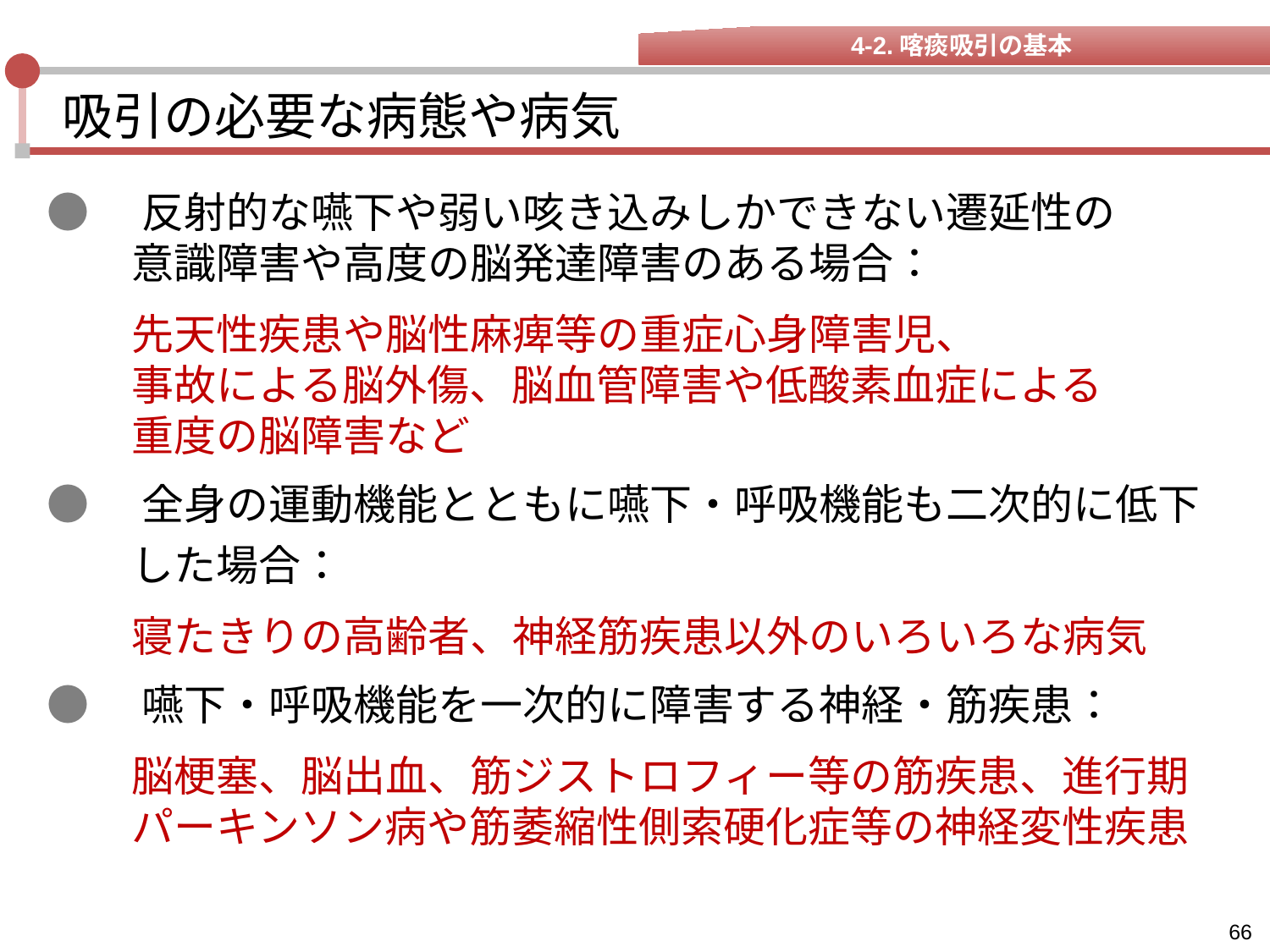

4-2.喀痰吸引の基本
# 吸引の必要な病態や病気
●　反射的な嚥下や弱い咳き込みしかできない遷延性の
　　意識障害や高度の脳発達障害のある場合：

　　先天性疾患や脳性麻痺等の重症心身障害児、
　　事故による脳外傷、脳血管障害や低酸素血症による
　　重度の脳障害など

●　全身の運動機能とともに嚥下・呼吸機能も二次的に低下
　　した場合：

　　寝たきりの高齢者、神経筋疾患以外のいろいろな病気

●　嚥下・呼吸機能を一次的に障害する神経・筋疾患：

　　脳梗塞、脳出血、筋ジストロフィー等の筋疾患、進行期
　　パーキンソン病や筋萎縮性側索硬化症等の神経変性疾患
66